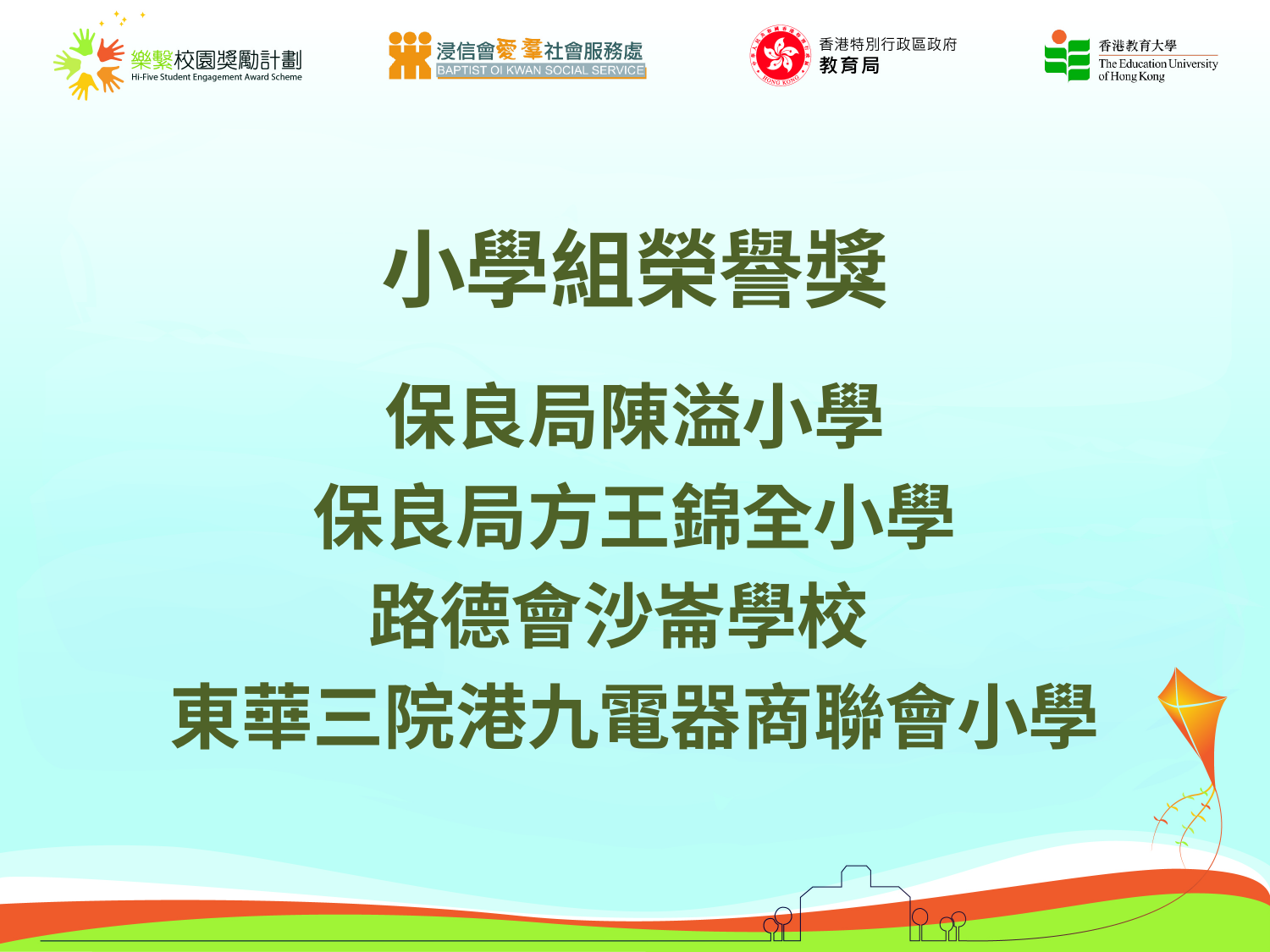

# 小學組榮譽獎
保良局陳溢小學
保良局方王錦全小學
路德會沙崙學校
東華三院港九電器商聯會小學